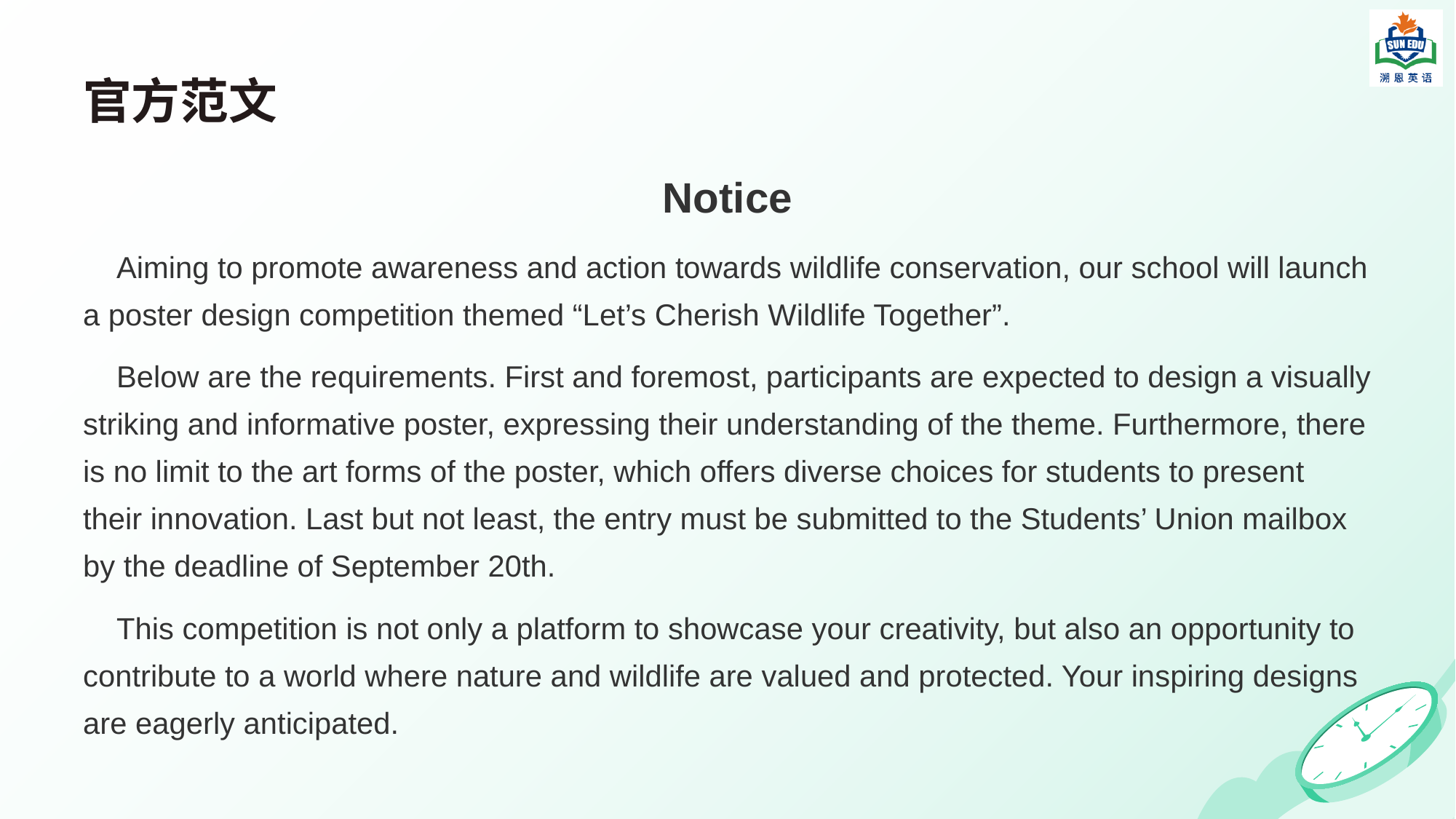

# 官方范文
Notice
    Aiming to promote awareness and action towards wildlife conservation, our school will launch a poster design competition themed “Let’s Cherish Wildlife Together”.
    Below are the requirements. First and foremost, participants are expected to design a visually striking and informative poster, expressing their understanding of the theme. Furthermore, there is no limit to the art forms of the poster, which offers diverse choices for students to present their innovation. Last but not least, the entry must be submitted to the Students’ Union mailbox by the deadline of September 20th.
    This competition is not only a platform to showcase your creativity, but also an opportunity to contribute to a world where nature and wildlife are valued and protected. Your inspiring designs are eagerly anticipated.